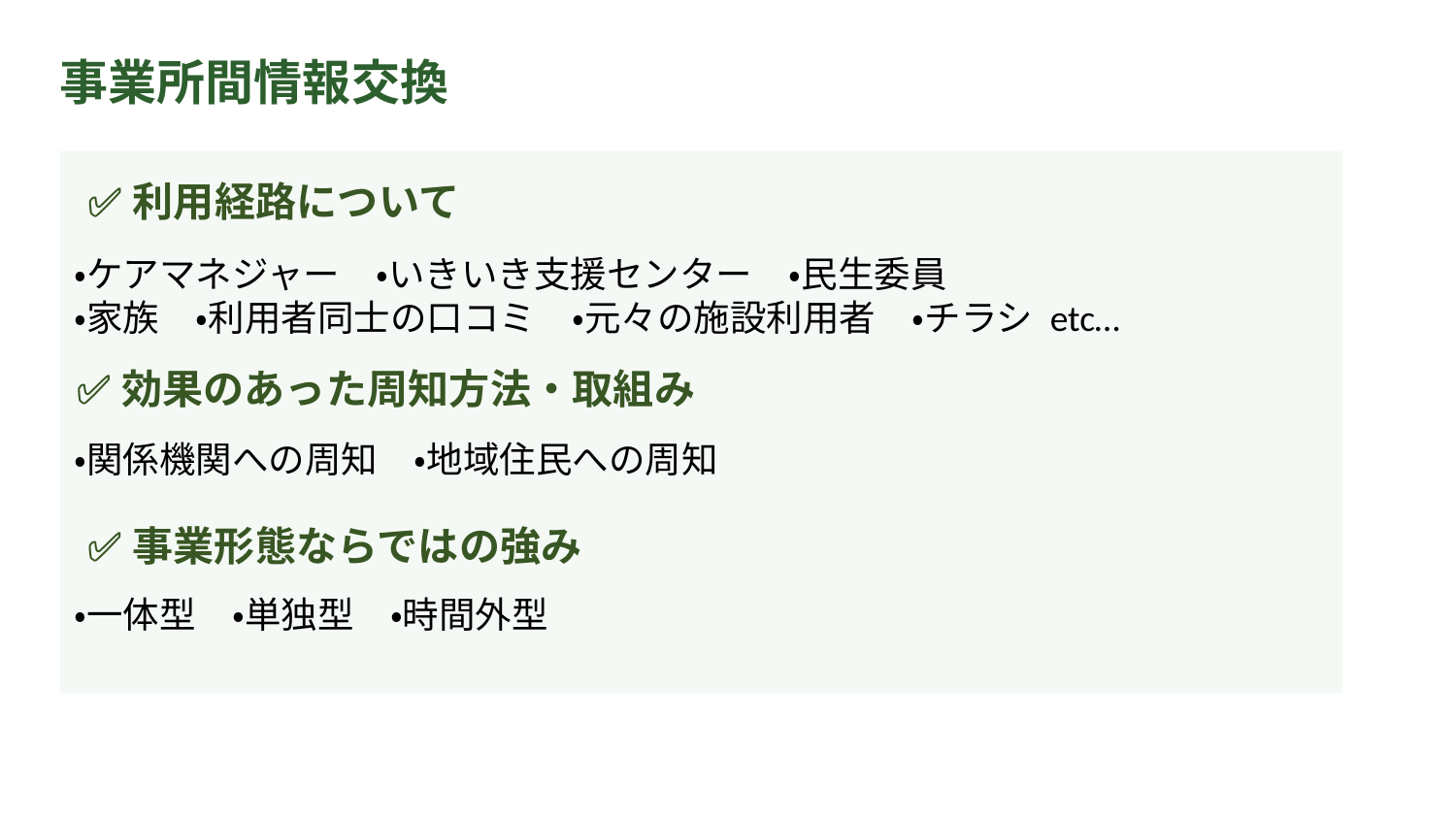

事業所間情報交換

✅利用経路について
・ケアマネジャー　・いきいき支援センター　・民生委員
・家族　・利用者同士の口コミ　・元々の施設利用者　・チラシ etc…

✅効果のあった周知方法・取組み
・関係機関への周知　・地域住民への周知
✅事業形態ならではの強み
・一体型　・単独型　・時間外型